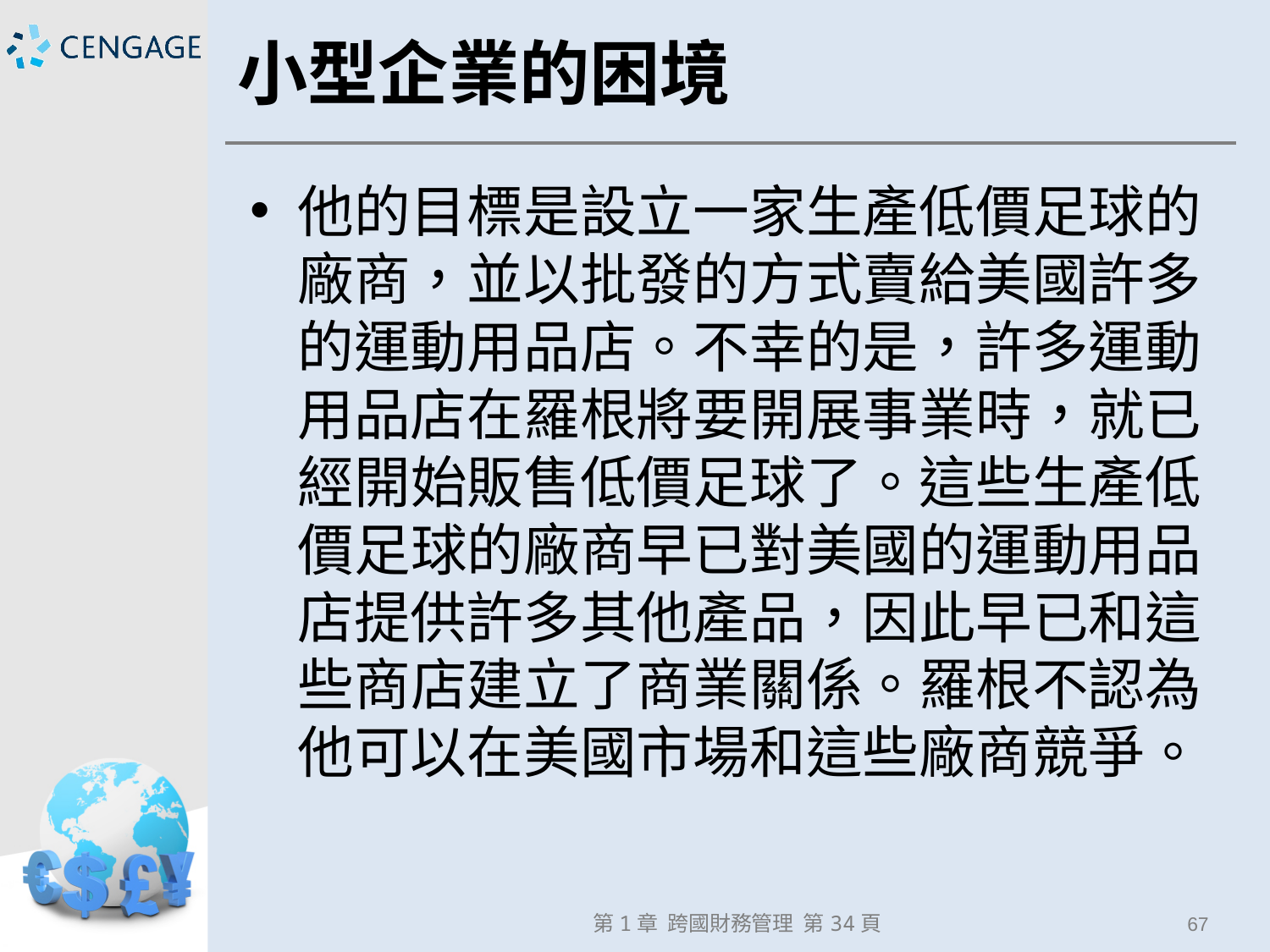

# 小型企業的困境
他的目標是設立一家生產低價足球的廠商，並以批發的方式賣給美國許多的運動用品店。不幸的是，許多運動用品店在羅根將要開展事業時，就已經開始販售低價足球了。這些生產低價足球的廠商早已對美國的運動用品店提供許多其他產品，因此早已和這些商店建立了商業關係。羅根不認為他可以在美國市場和這些廠商競爭。
第1章  跨國財務管理  第34頁
67